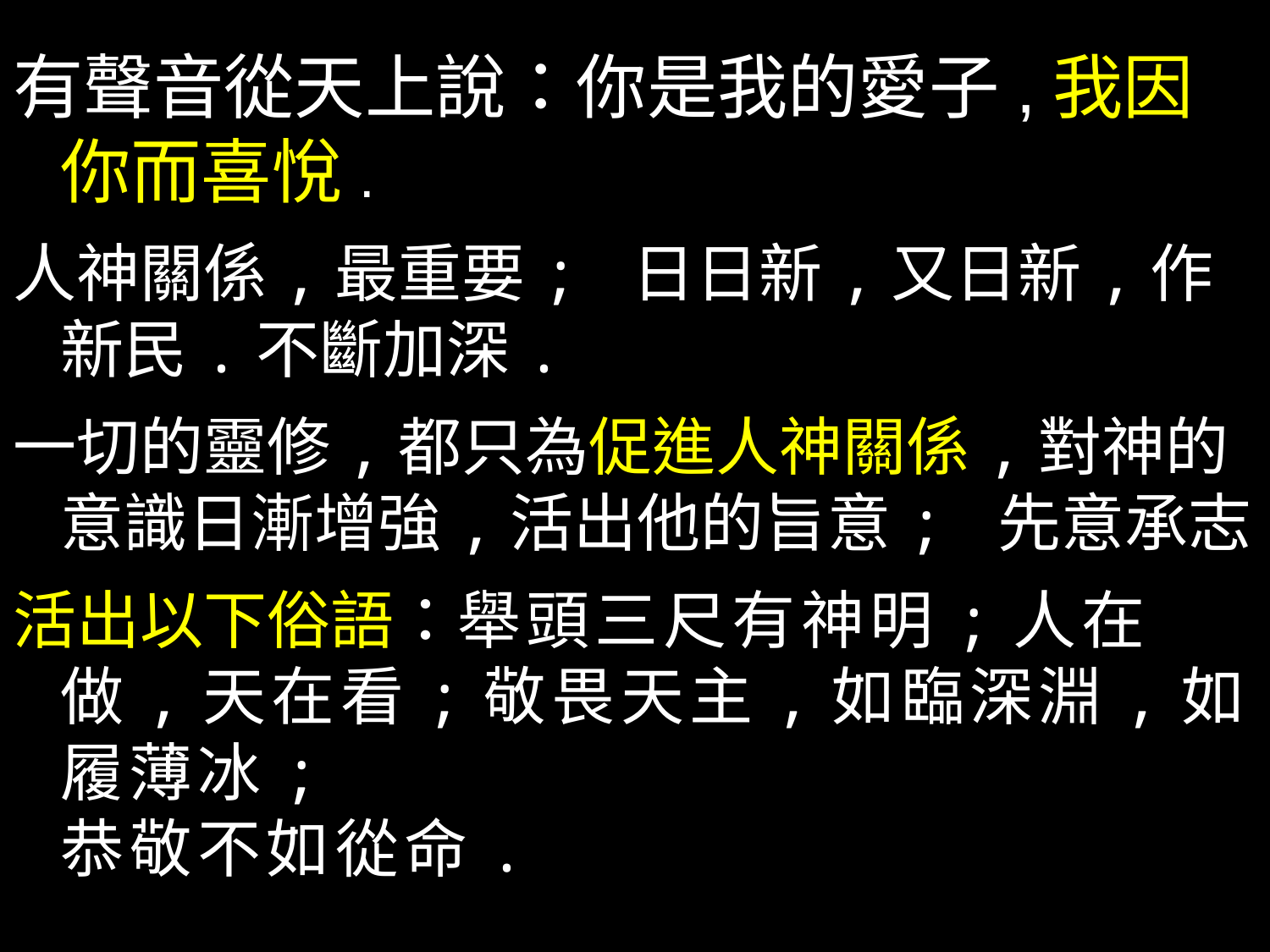

有聲音從天上說：你是我的愛子,我因你而喜悅.
人神關係,最重要; 日日新,又日新,作新民.不斷加深.
一切的靈修,都只為促進人神關係,對神的意識日漸增強,活出他的旨意; 先意承志
活出以下俗語：舉頭三尺有神明;人在做,天在看;敬畏天主,如臨深淵,如履薄冰;
恭敬不如從命.